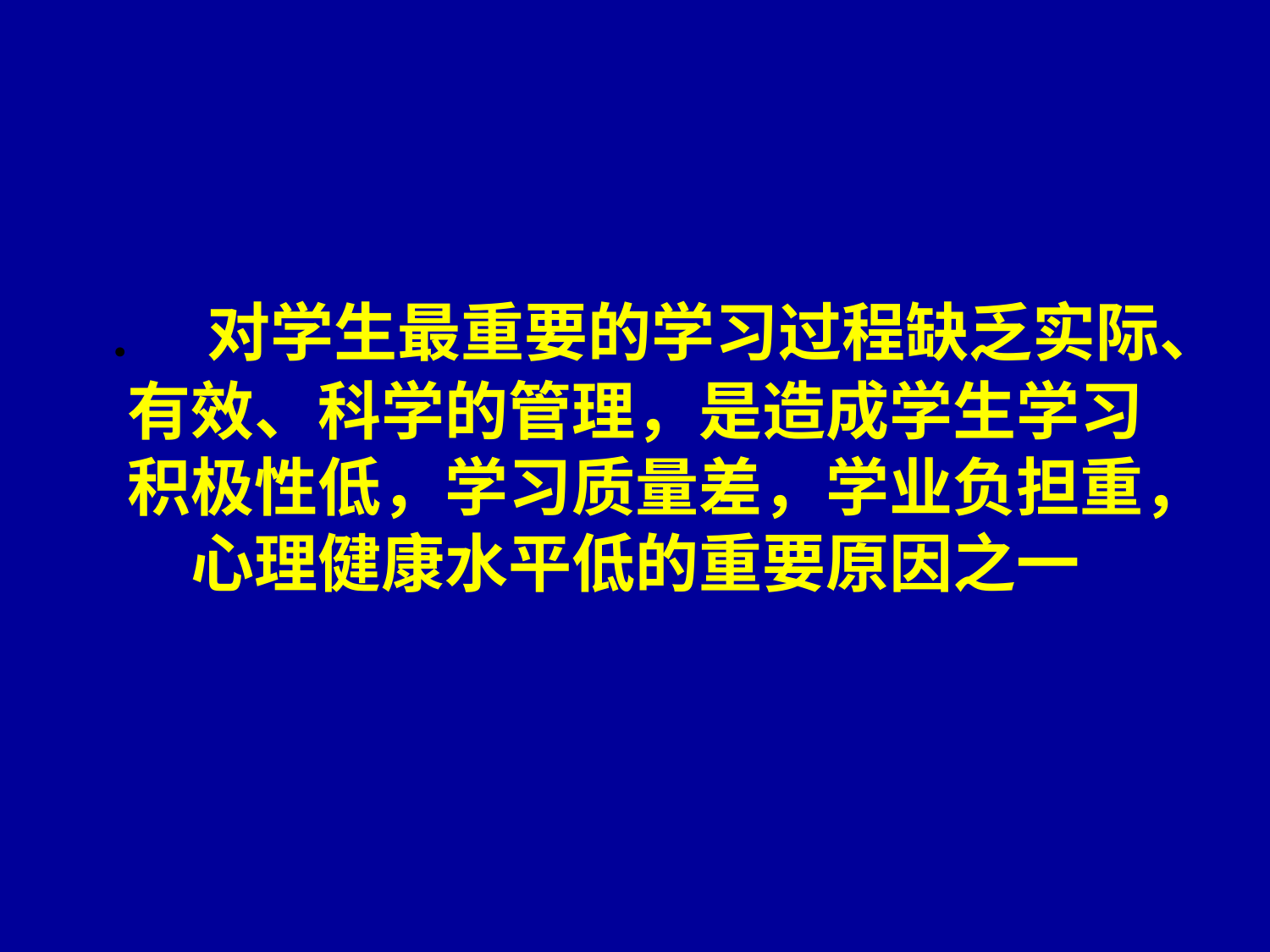

# .   对学生最重要的学习过程缺乏实际、有效、科学的管理，是造成学生学习积极性低，学习质量差，学业负担重，心理健康水平低的重要原因之一